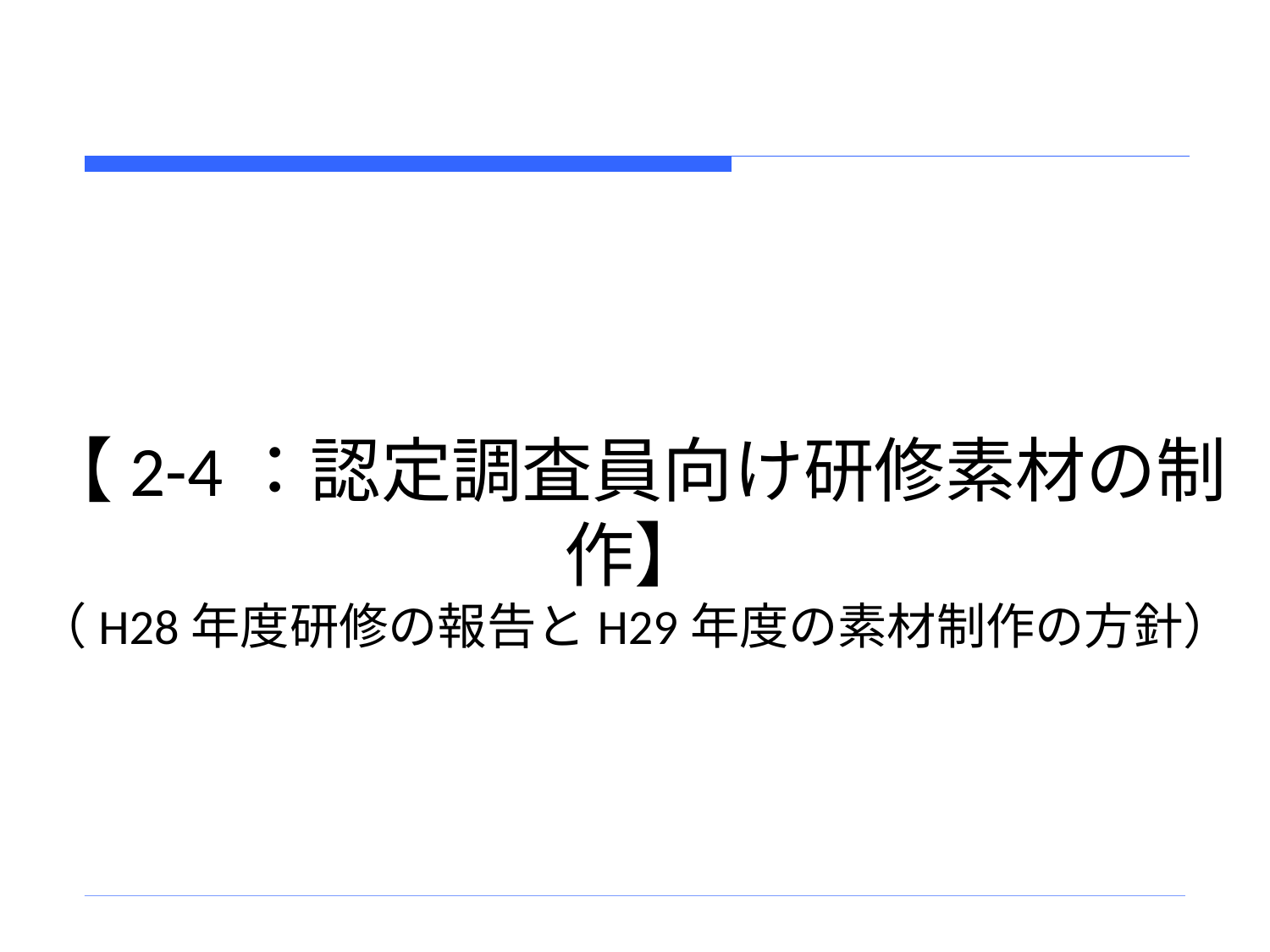

【2-4：認定調査員向け研修素材の制作】
（H28年度研修の報告とH29年度の素材制作の方針）